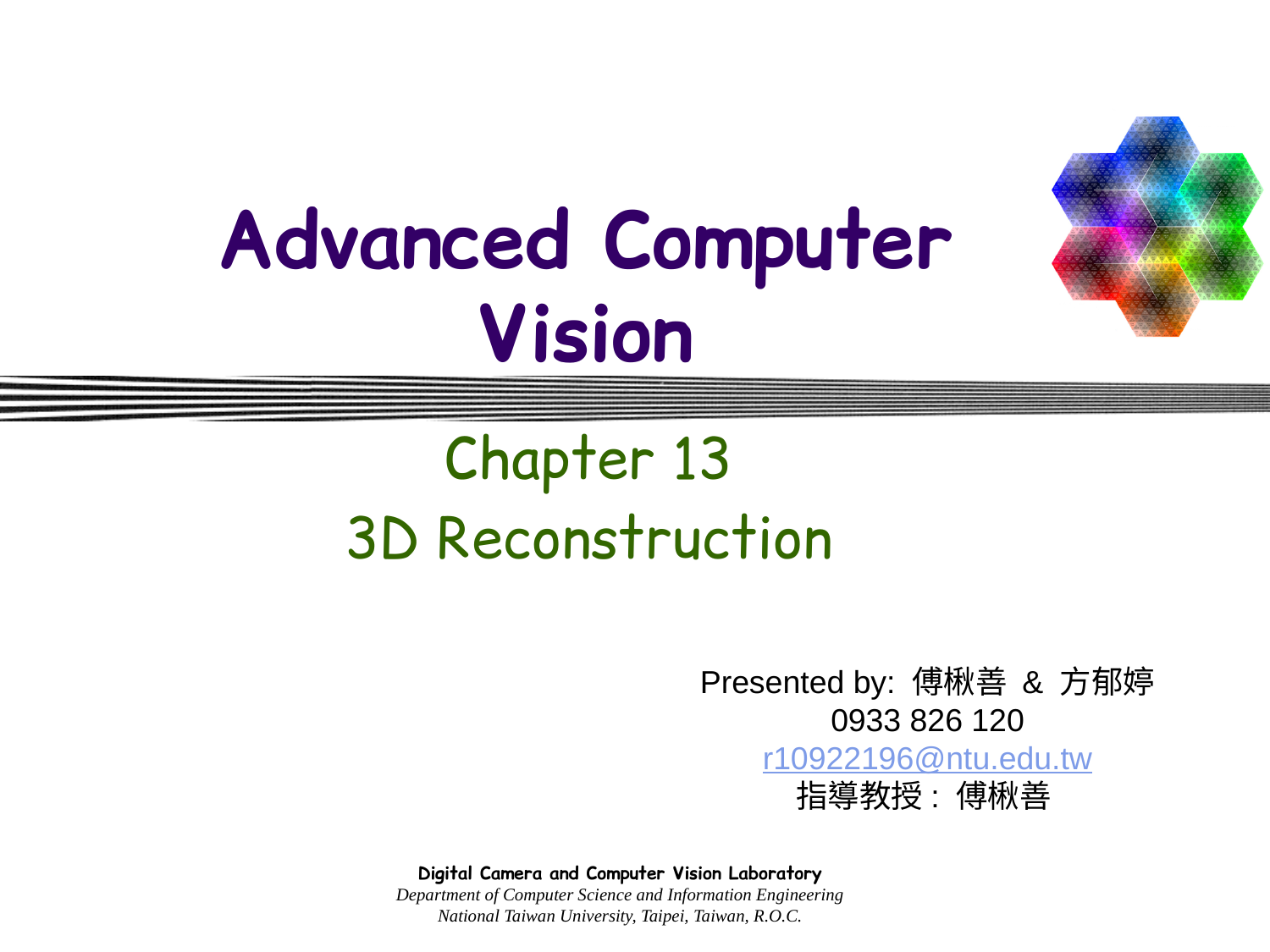

# Advanced Computer Vision
Chapter 13
3D Reconstruction
Presented by: 傅楸善 & 方郁婷
0933 826 120
r10922196@ntu.edu.tw
指導教授: 傅楸善
Digital Camera and Computer Vision Laboratory
Department of Computer Science and Information Engineering
National Taiwan University, Taipei, Taiwan, R.O.C.